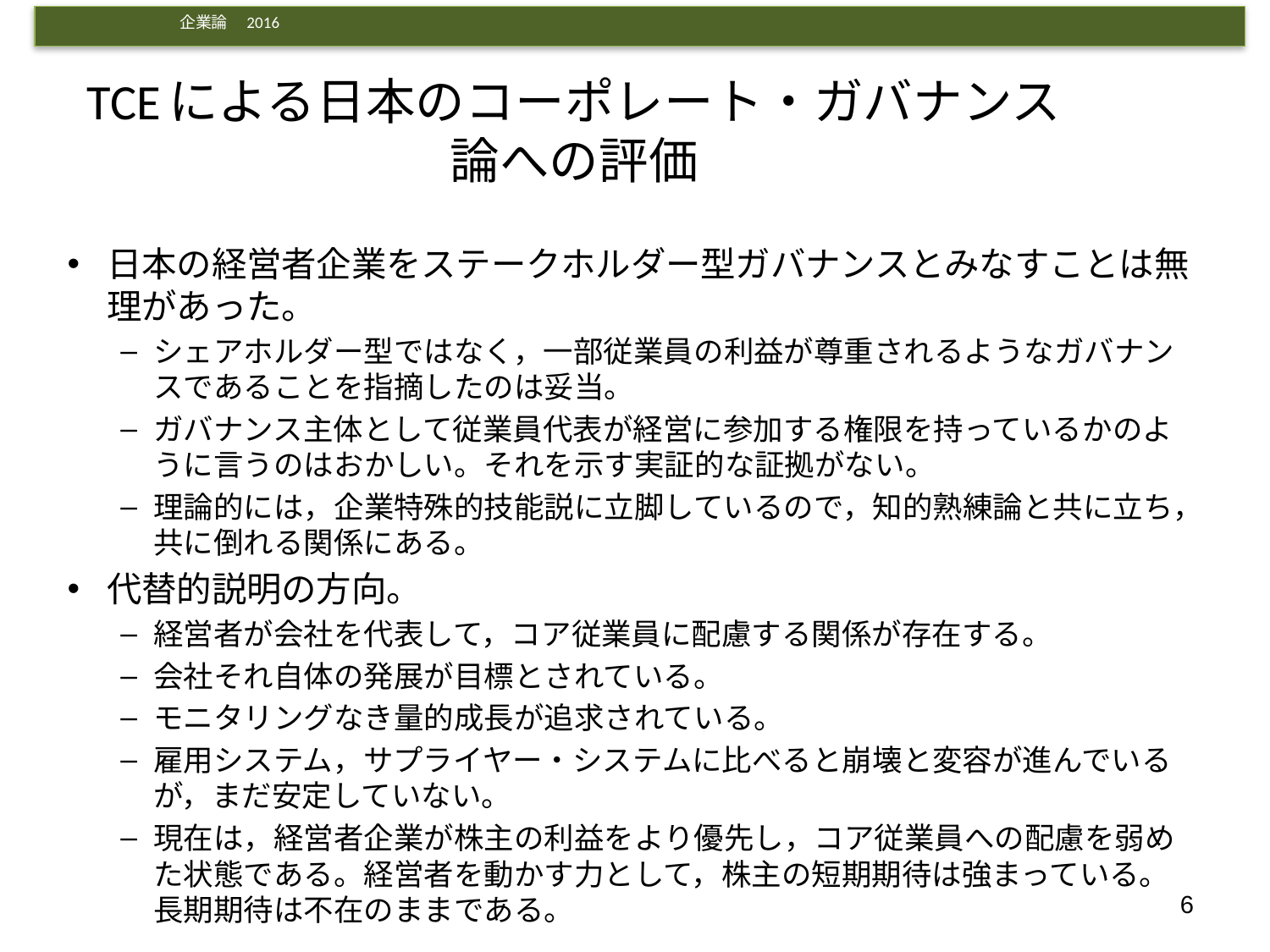

# TCEによる日本のコーポレート・ガバナンス論への評価
日本の経営者企業をステークホルダー型ガバナンスとみなすことは無理があった。
シェアホルダー型ではなく，一部従業員の利益が尊重されるようなガバナンスであることを指摘したのは妥当。
ガバナンス主体として従業員代表が経営に参加する権限を持っているかのように言うのはおかしい。それを示す実証的な証拠がない。
理論的には，企業特殊的技能説に立脚しているので，知的熟練論と共に立ち，共に倒れる関係にある。
代替的説明の方向。
経営者が会社を代表して，コア従業員に配慮する関係が存在する。
会社それ自体の発展が目標とされている。
モニタリングなき量的成長が追求されている。
雇用システム，サプライヤー・システムに比べると崩壊と変容が進んでいるが，まだ安定していない。
現在は，経営者企業が株主の利益をより優先し，コア従業員への配慮を弱めた状態である。経営者を動かす力として，株主の短期期待は強まっている。長期期待は不在のままである。

6